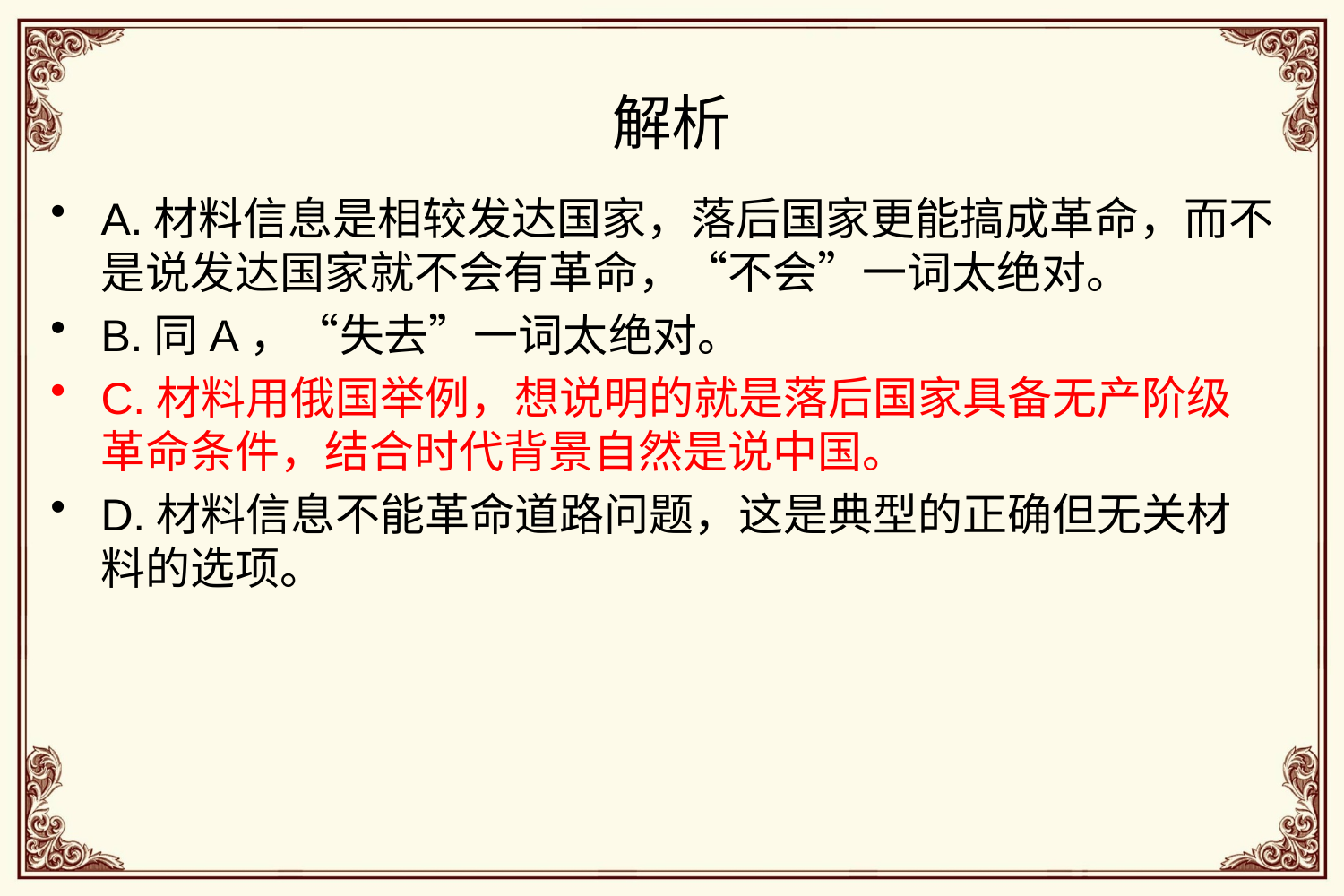

# 解析
A.材料信息是相较发达国家，落后国家更能搞成革命，而不是说发达国家就不会有革命，“不会”一词太绝对。
B.同A，“失去”一词太绝对。
C.材料用俄国举例，想说明的就是落后国家具备无产阶级革命条件，结合时代背景自然是说中国。
D.材料信息不能革命道路问题，这是典型的正确但无关材料的选项。